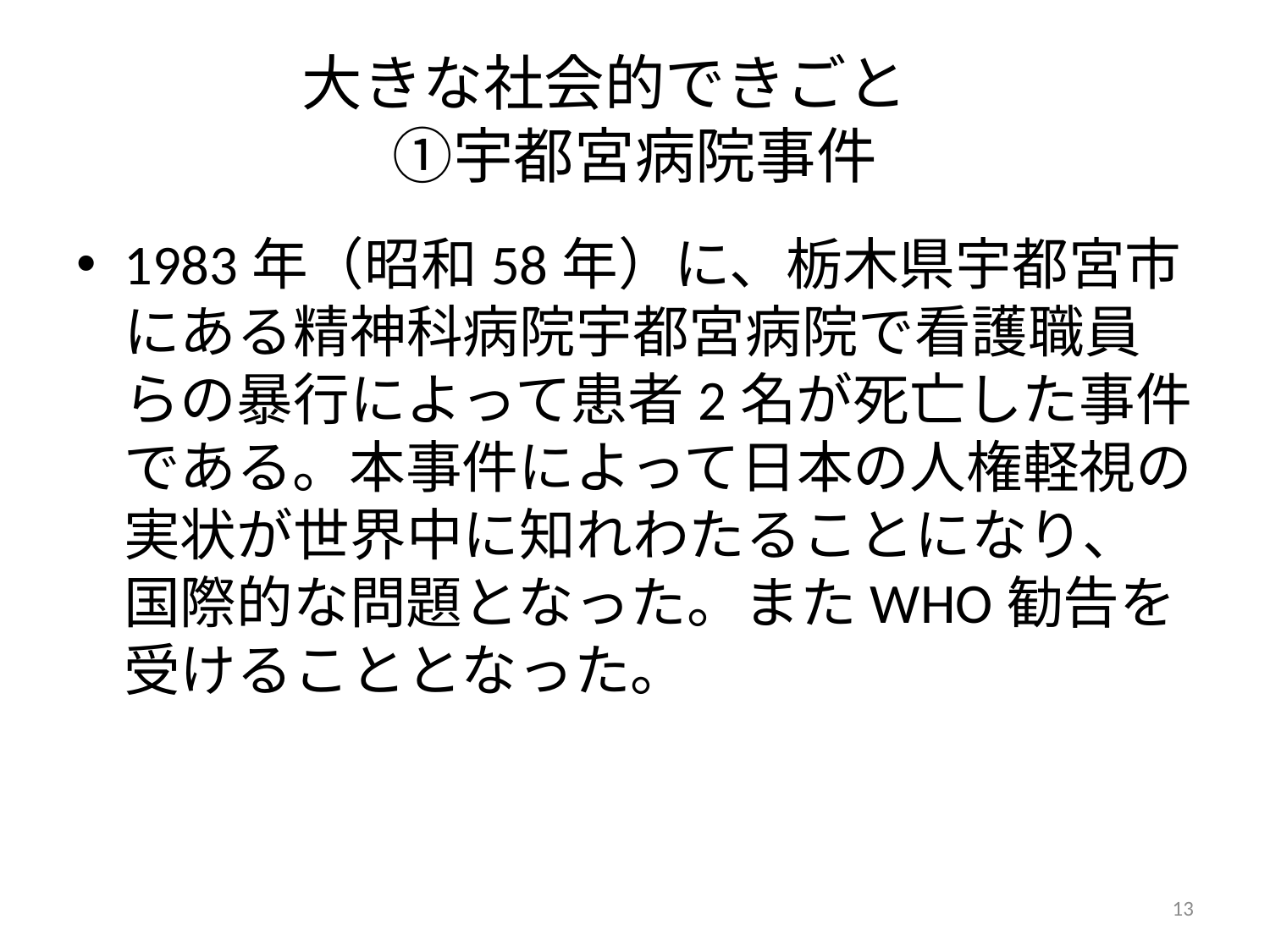

# 大きな社会的できごと　 ①宇都宮病院事件
1983年（昭和58年）に、栃木県宇都宮市にある精神科病院宇都宮病院で看護職員らの暴行によって患者2名が死亡した事件である。本事件によって日本の人権軽視の実状が世界中に知れわたることになり、国際的な問題となった。またWHO勧告を受けることとなった。
13